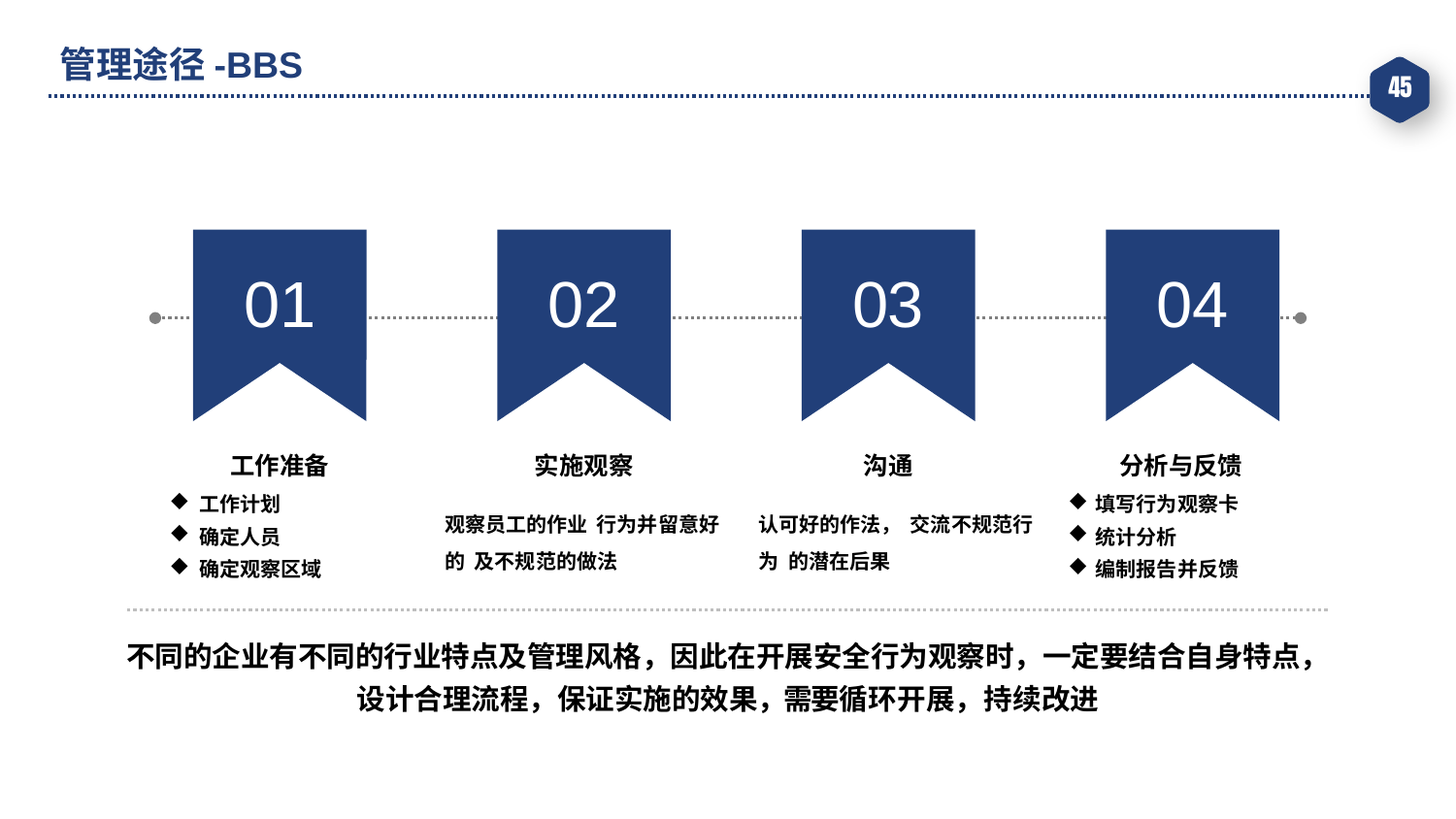

管理途径-BBS

03

04

01

02
工作准备
 工作计划
 确定人员
 确定观察区域
沟通
认可好的作法，  交流不规范行为  的潜在后果
分析与反馈
填写行为观察卡
统计分析
编制报告并反馈
实施观察
观察员工的作业  行为并留意好的  及不规范的做法
不同的企业有不同的行业特点及管理风格，因此在开展安全行为观察时，一定要结合自身特点，设计合理流程，保证实施的效果，需要循环开展，持续改进